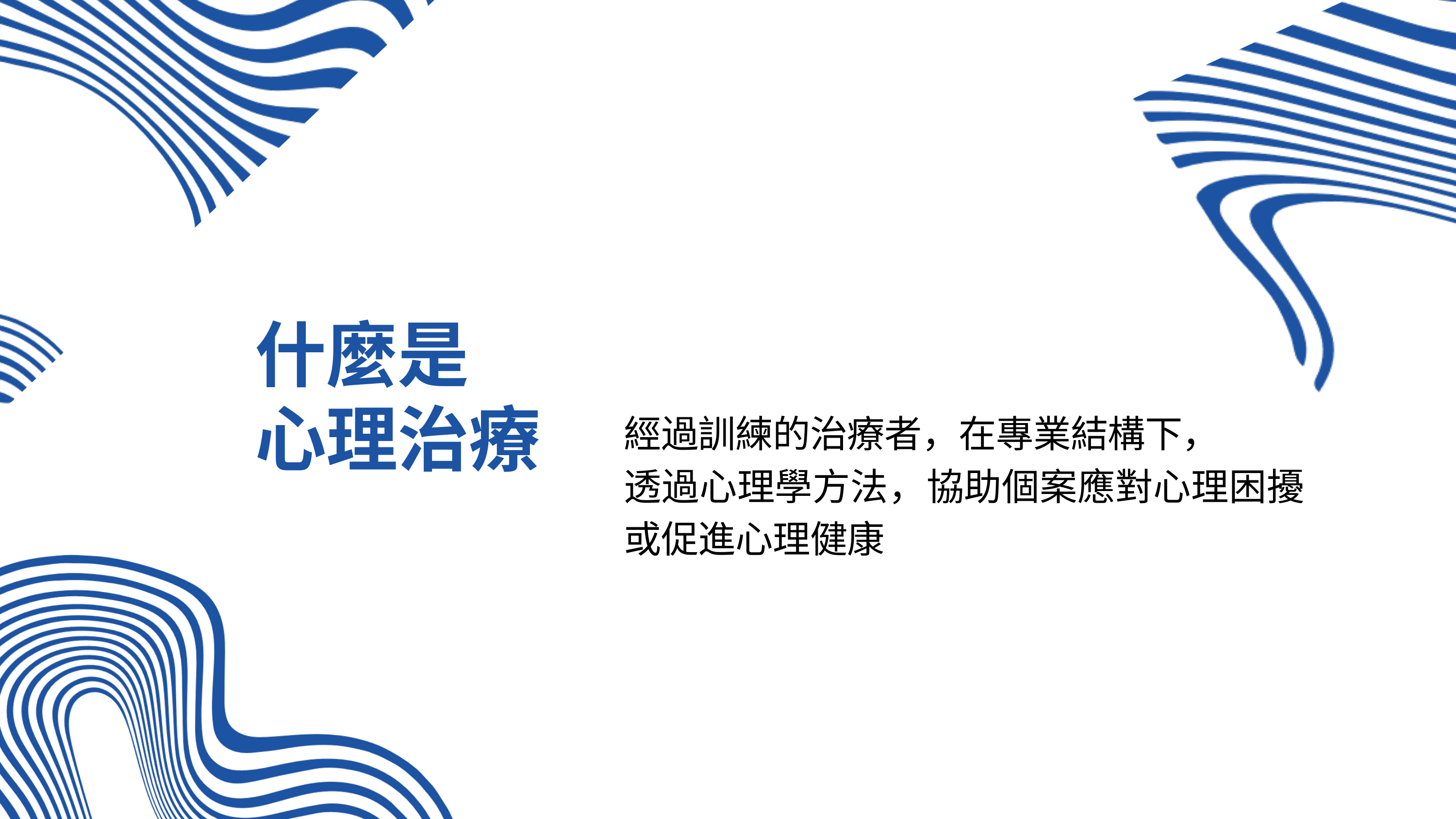

什麼是
心理治療
經過訓練的治療者，在專業結構下，
透過心理學方法，協助個案應對心理困擾或促進心理健康